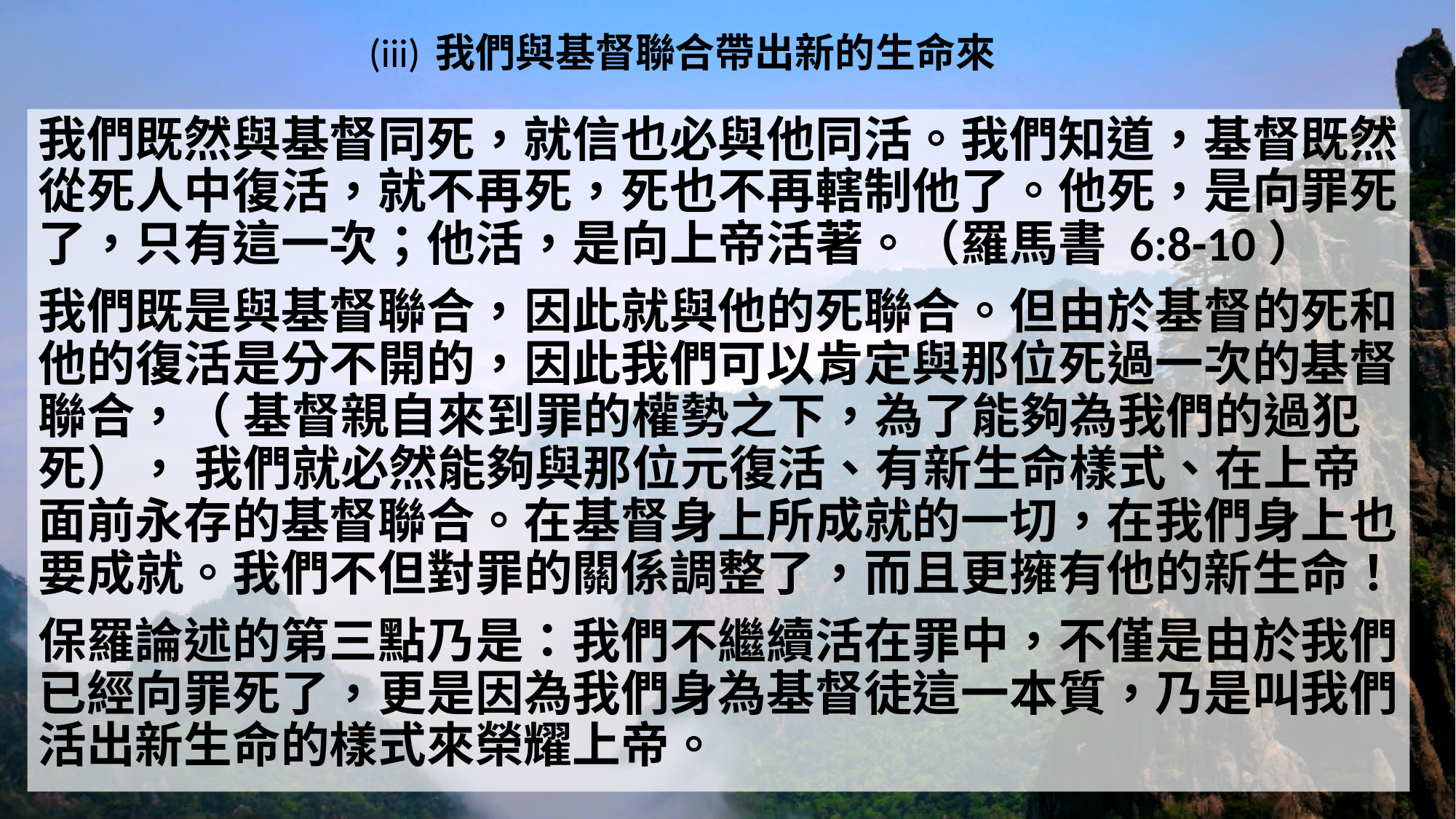

# (iii) 我們與基督聯合帶出新的生命來
我們既然與基督同死，就信也必與他同活。我們知道，基督既然從死人中復活，就不再死，死也不再轄制他了。他死，是向罪死了，只有這一次；他活，是向上帝活著。（羅馬書 6:8-10）
我們既是與基督聯合，因此就與他的死聯合。但由於基督的死和他的復活是分不開的，因此我們可以肯定與那位死過一次的基督聯合，（ 基督親自來到罪的權勢之下，為了能夠為我們的過犯死）， 我們就必然能夠與那位元復活、有新生命樣式、在上帝面前永存的基督聯合。在基督身上所成就的一切，在我們身上也要成就。我們不但對罪的關係調整了，而且更擁有他的新生命！
保羅論述的第三點乃是：我們不繼續活在罪中，不僅是由於我們已經向罪死了，更是因為我們身為基督徒這一本質，乃是叫我們活出新生命的樣式來榮耀上帝。